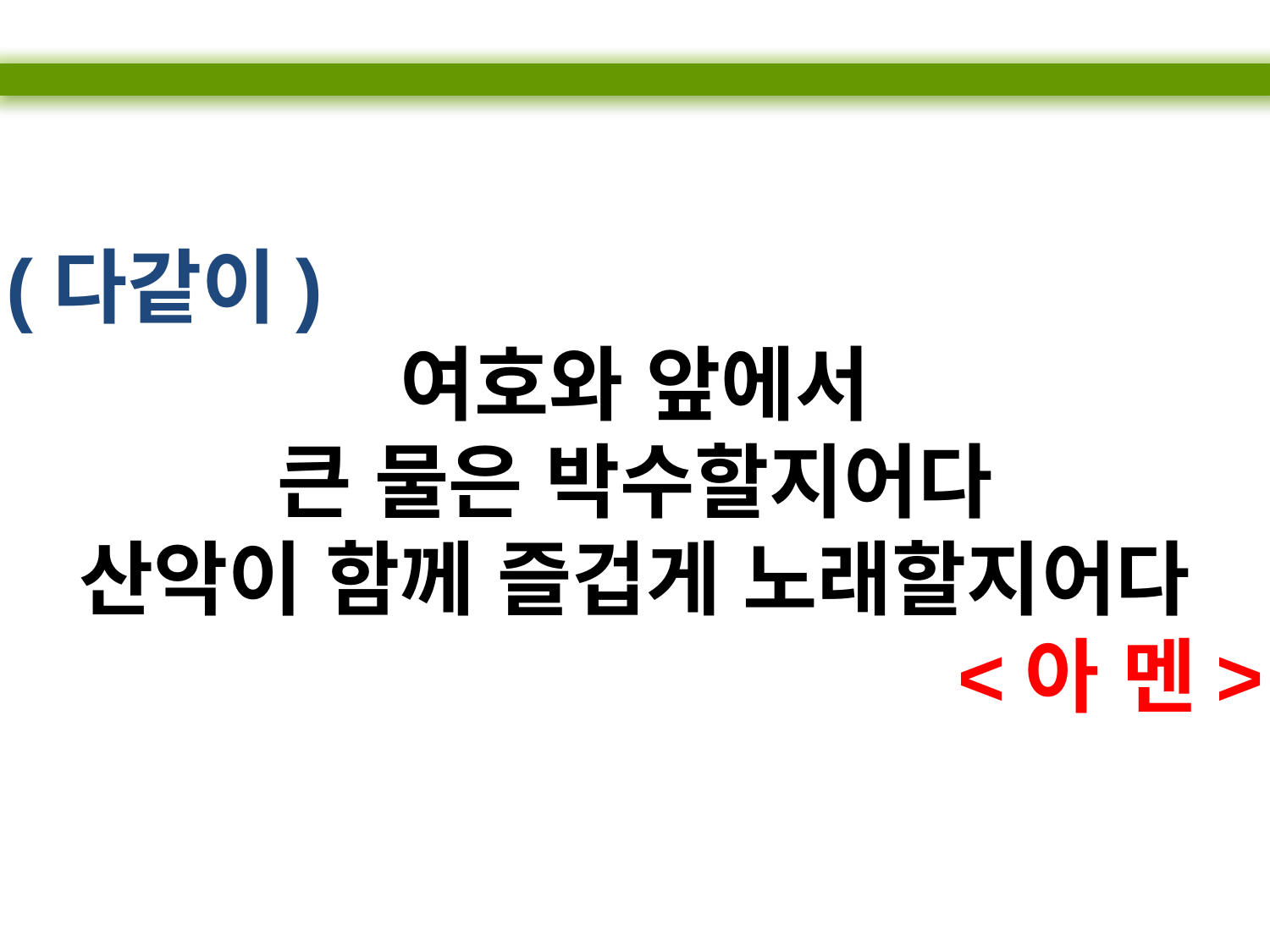

(다같이)
여호와 앞에서
큰 물은 박수할지어다
산악이 함께 즐겁게 노래할지어다
<아 멘>